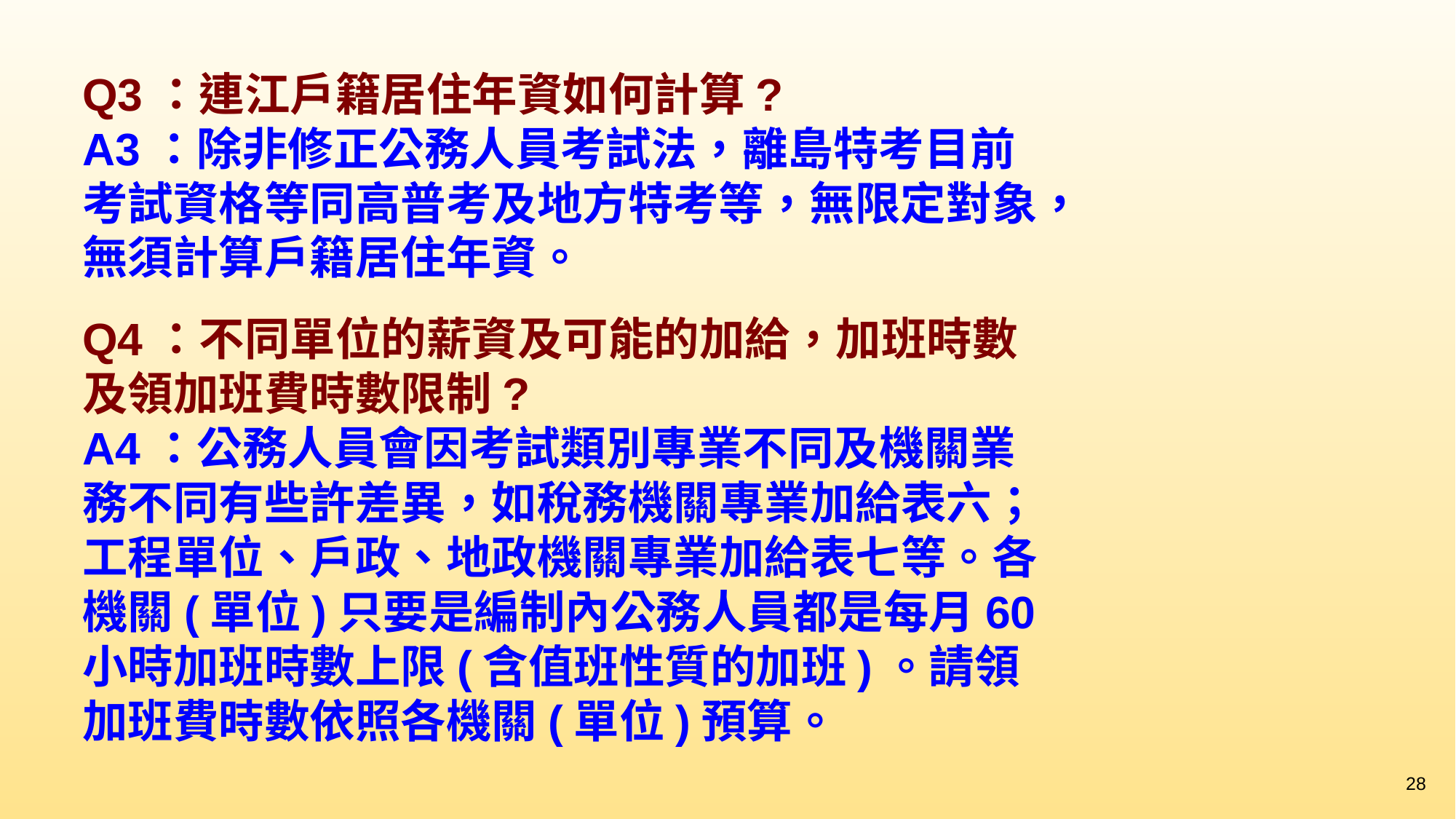

Q3：連江戶籍居住年資如何計算?
A3：除非修正公務人員考試法，離島特考目前考試資格等同高普考及地方特考等，無限定對象，無須計算戶籍居住年資。
Q4：不同單位的薪資及可能的加給，加班時數及領加班費時數限制?
A4：公務人員會因考試類別專業不同及機關業務不同有些許差異，如稅務機關專業加給表六；工程單位、戶政、地政機關專業加給表七等。各機關(單位)只要是編制內公務人員都是每月60小時加班時數上限(含值班性質的加班)。請領加班費時數依照各機關(單位)預算。
28